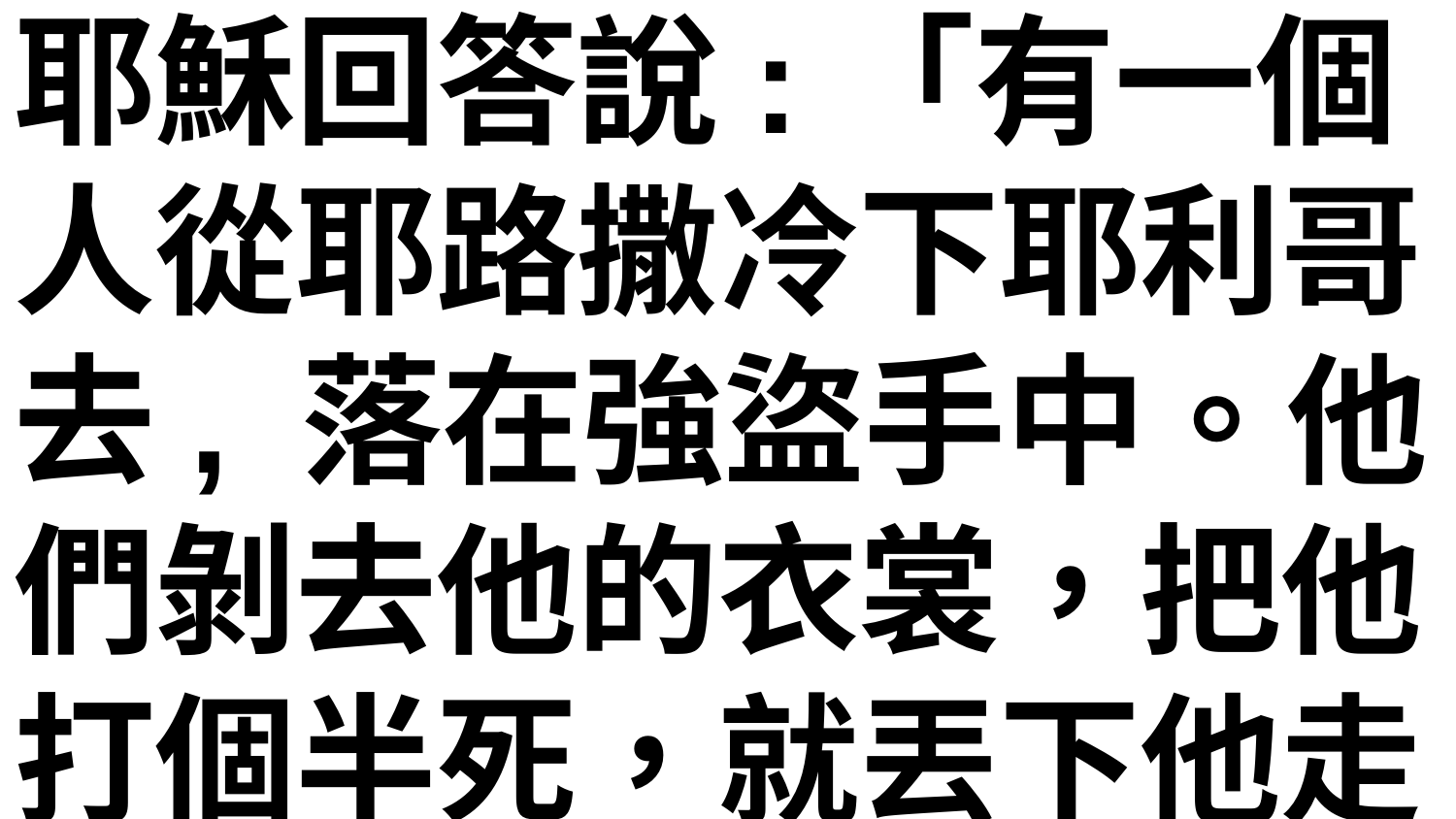

耶穌回答說:「有一個人從耶路撒冷下耶利哥去, 落在強盜手中。他們剝去他的衣裳，把他打個半死，就丟下他走了。